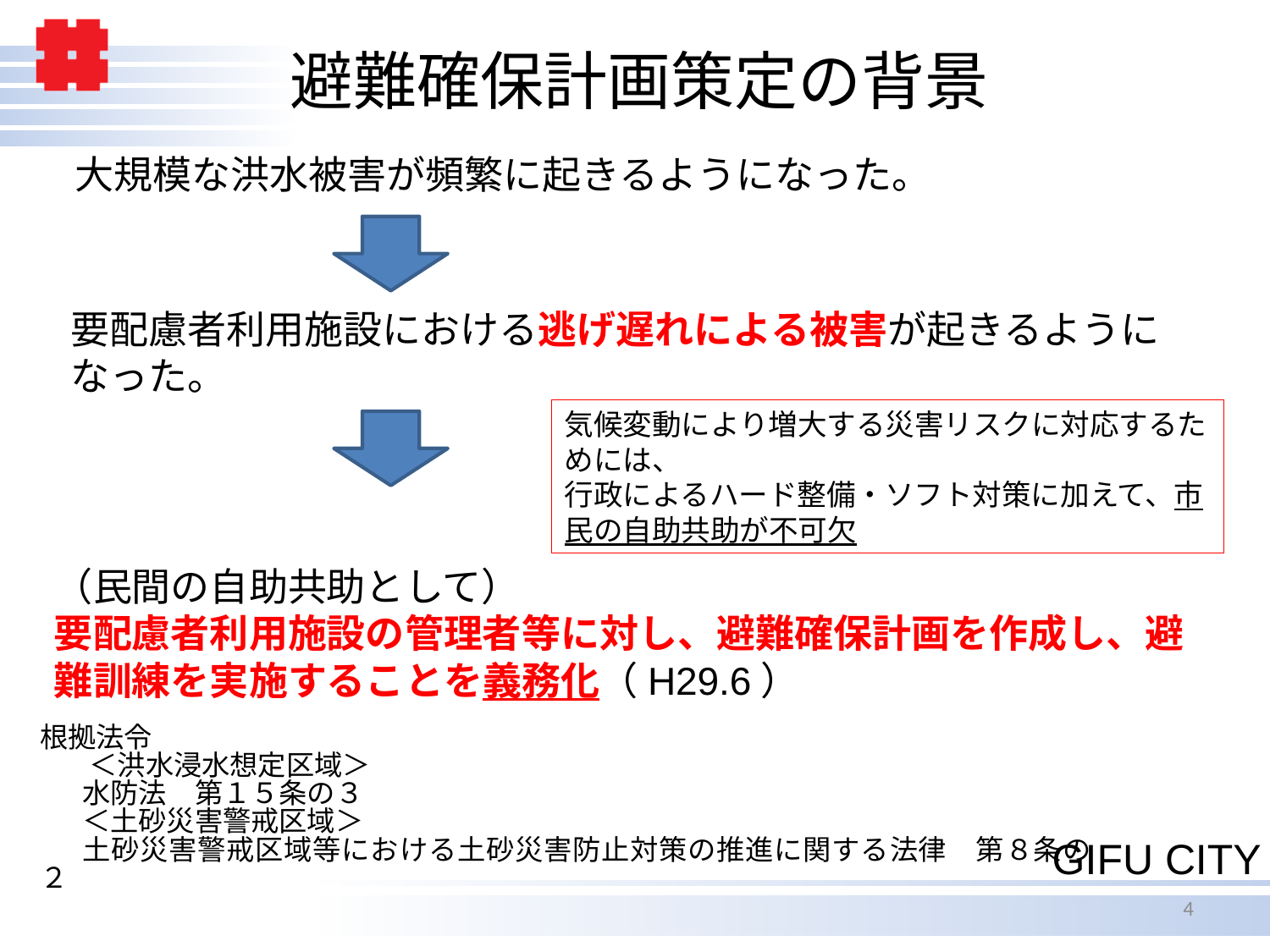

避難確保計画策定の背景
大規模な洪水被害が頻繁に起きるようになった。

要配慮者利用施設における逃げ遅れによる被害が起きるようになった。
気候変動により増大する災害リスクに対応するためには、
行政によるハード整備・ソフト対策に加えて、市民の自助共助が不可欠

（民間の自助共助として）
要配慮者利用施設の管理者等に対し、避難確保計画を作成し、避難訓練を実施することを義務化（H29.6）
根拠法令
　＜洪水浸水想定区域＞
水防法　第１５条の３
＜土砂災害警戒区域＞
土砂災害警戒区域等における土砂災害防止対策の推進に関する法律　第８条の２
4